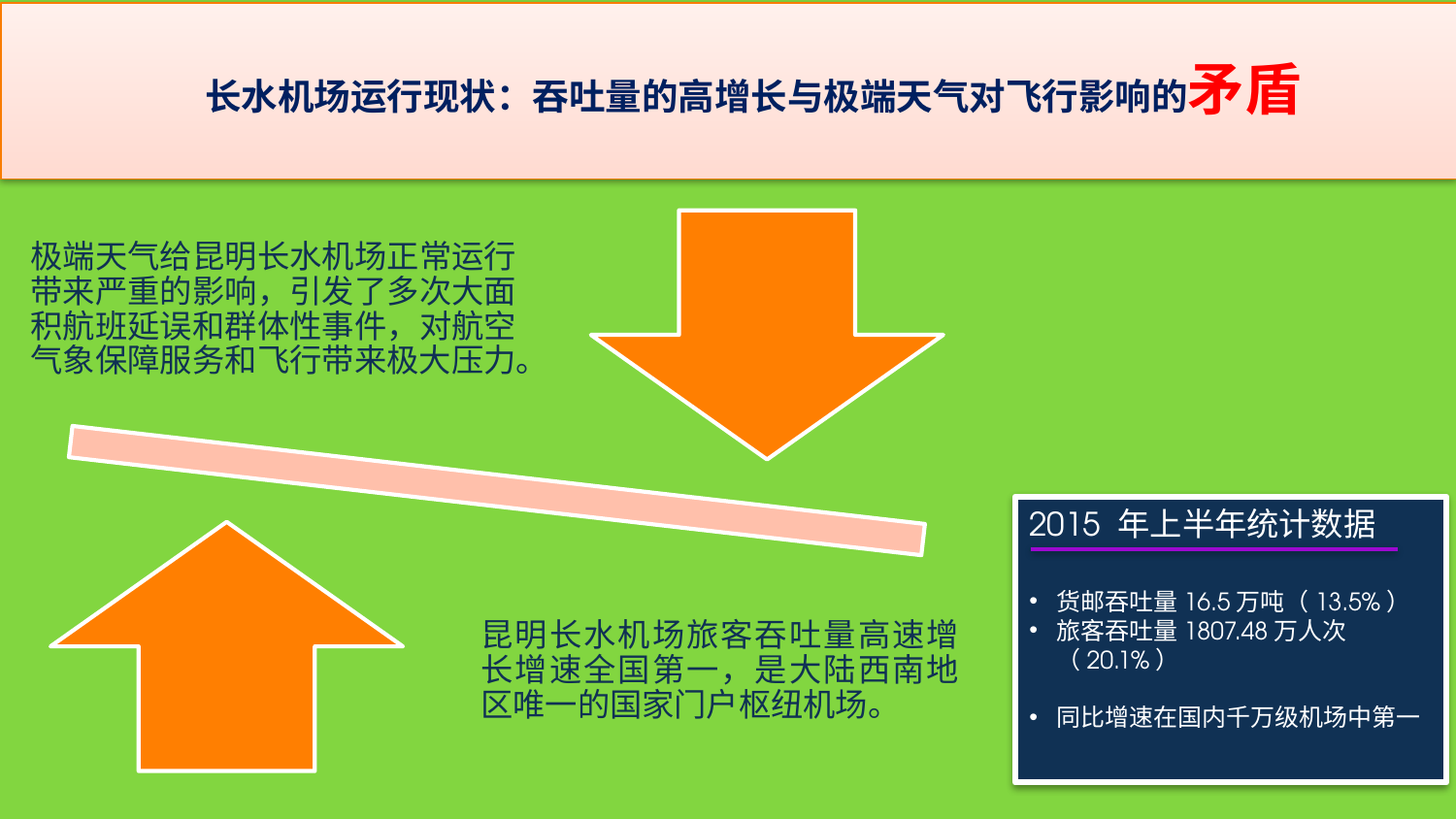

长水机场运行现状：吞吐量的高增长与极端天气对飞行影响的矛盾
极端天气给昆明长水机场正常运行带来严重的影响，引发了多次大面积航班延误和群体性事件，对航空气象保障服务和飞行带来极大压力。
昆明长水机场旅客吞吐量高速增长增速全国第一，是大陆西南地区唯一的国家门户枢纽机场。
2015 年上半年统计数据

货邮吞吐量16.5万吨（13.5%）
旅客吞吐量1807.48万人次（20.1%）

同比增速在国内千万级机场中第一